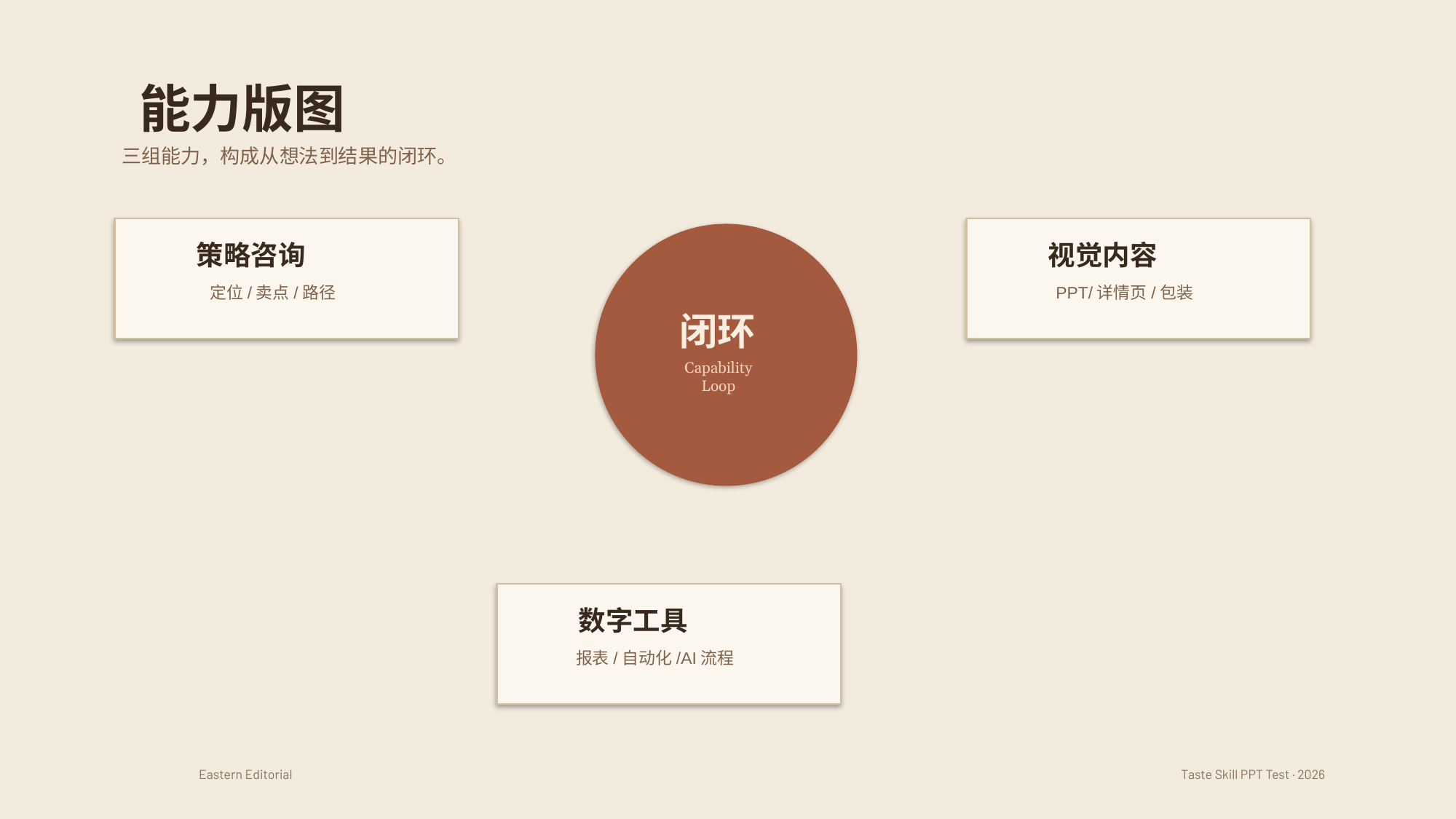

能力版图
三组能力，构成从想法到结果的闭环。

策略咨询
视觉内容
定位/卖点/路径
PPT/详情页/包装
闭环
Capability
Loop

数字工具
报表/自动化/AI流程
Eastern Editorial
Taste Skill PPT Test · 2026